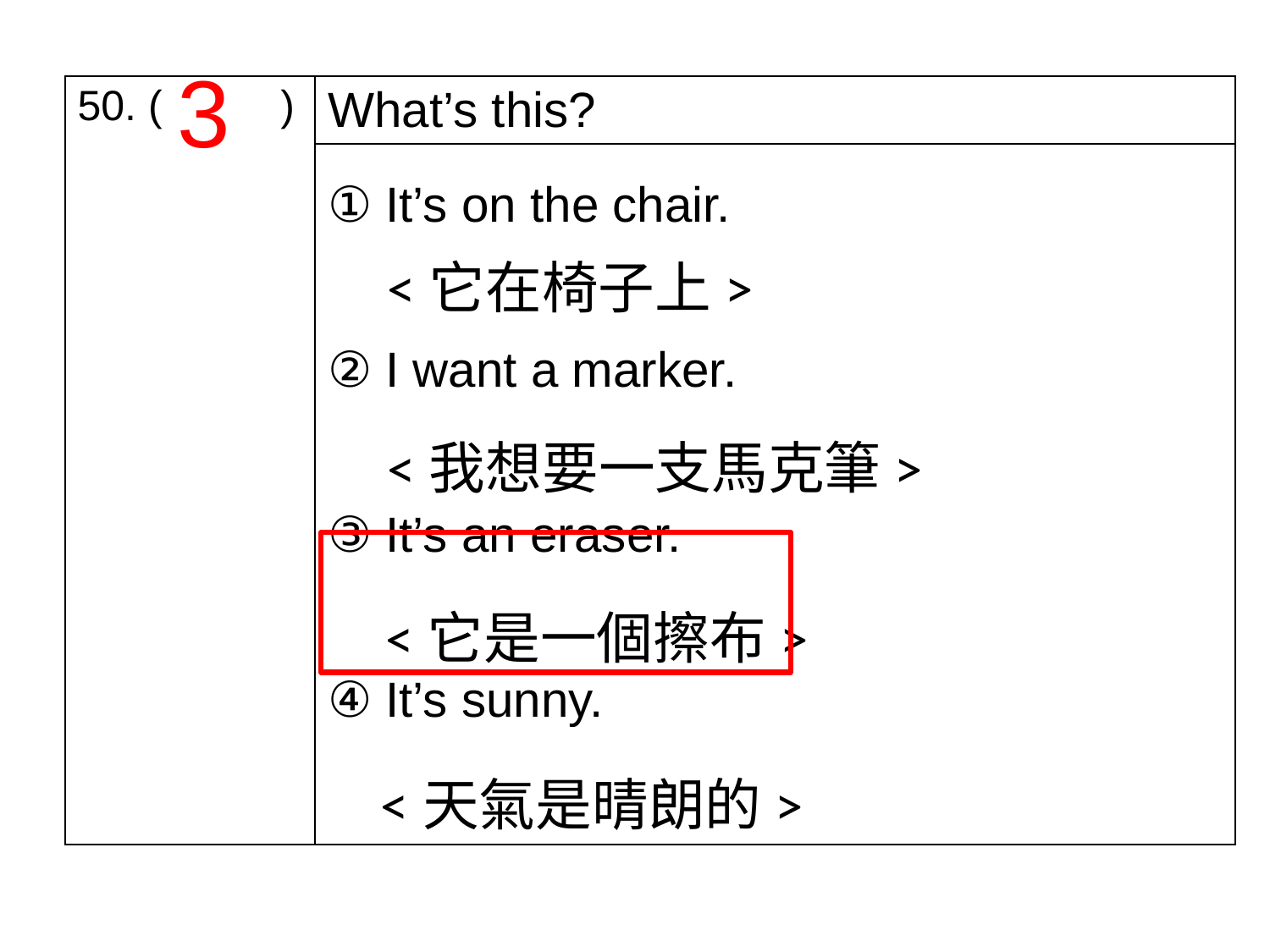

3
| 50. ( ) | What’s this? |
| --- | --- |
|  | ① It’s on the chair. ② I want a marker. ③ It’s an eraser. ④ It’s sunny. |
<它在椅子上>
<我想要一支馬克筆>

<它是一個擦布>
<天氣是晴朗的>